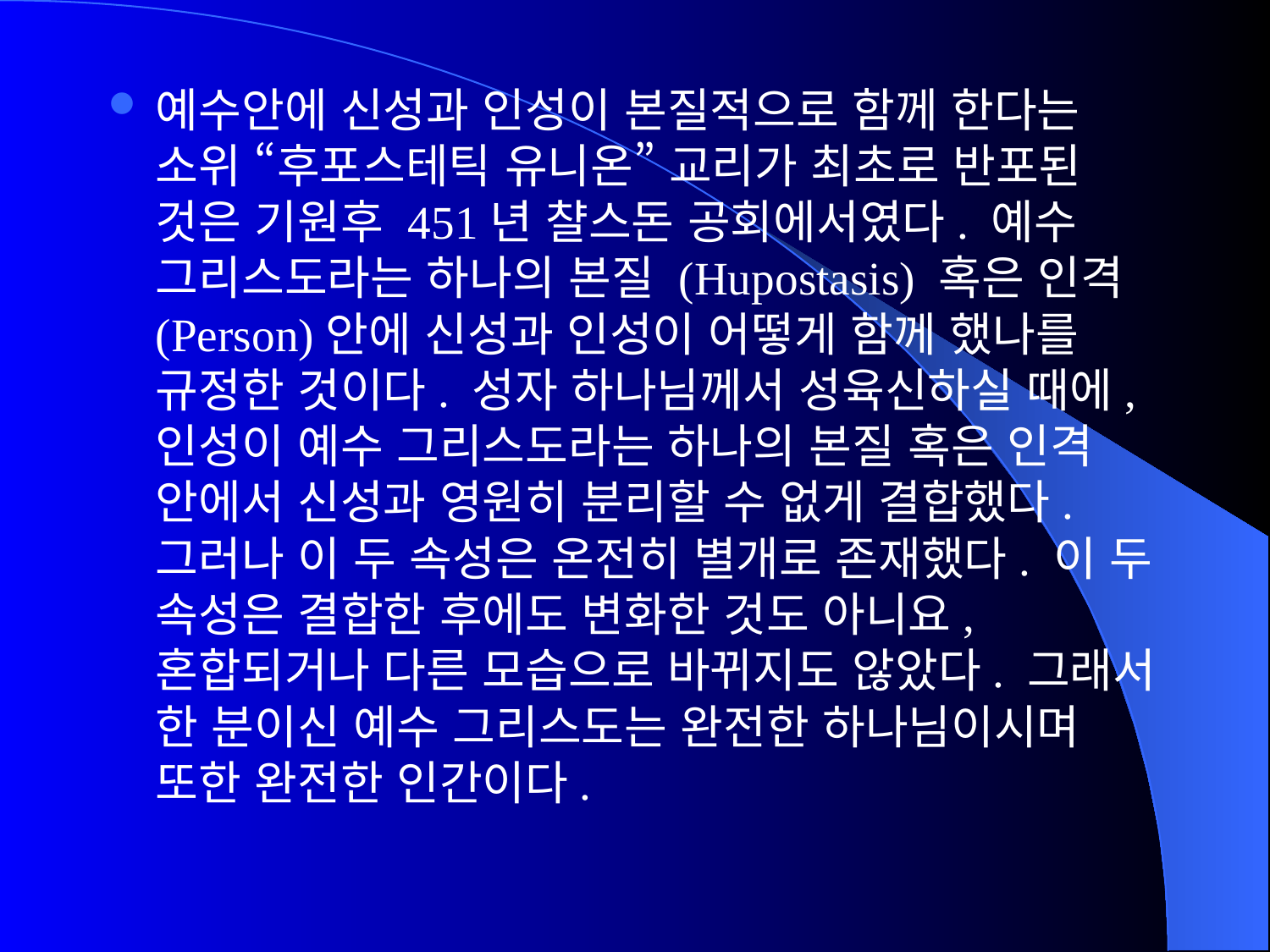

예수안에 신성과 인성이 본질적으로 함께 한다는 소위 “후포스테틱 유니온” 교리가 최초로 반포된 것은 기원후 451년 챨스돈 공회에서였다. 예수 그리스도라는 하나의 본질 (Hupostasis) 혹은 인격 (Person)안에 신성과 인성이 어떻게 함께 했나를 규정한 것이다. 성자 하나님께서 성육신하실 때에, 인성이 예수 그리스도라는 하나의 본질 혹은 인격 안에서 신성과 영원히 분리할 수 없게 결합했다. 그러나 이 두 속성은 온전히 별개로 존재했다. 이 두 속성은 결합한 후에도 변화한 것도 아니요, 혼합되거나 다른 모습으로 바뀌지도 않았다. 그래서 한 분이신 예수 그리스도는 완전한 하나님이시며 또한 완전한 인간이다.